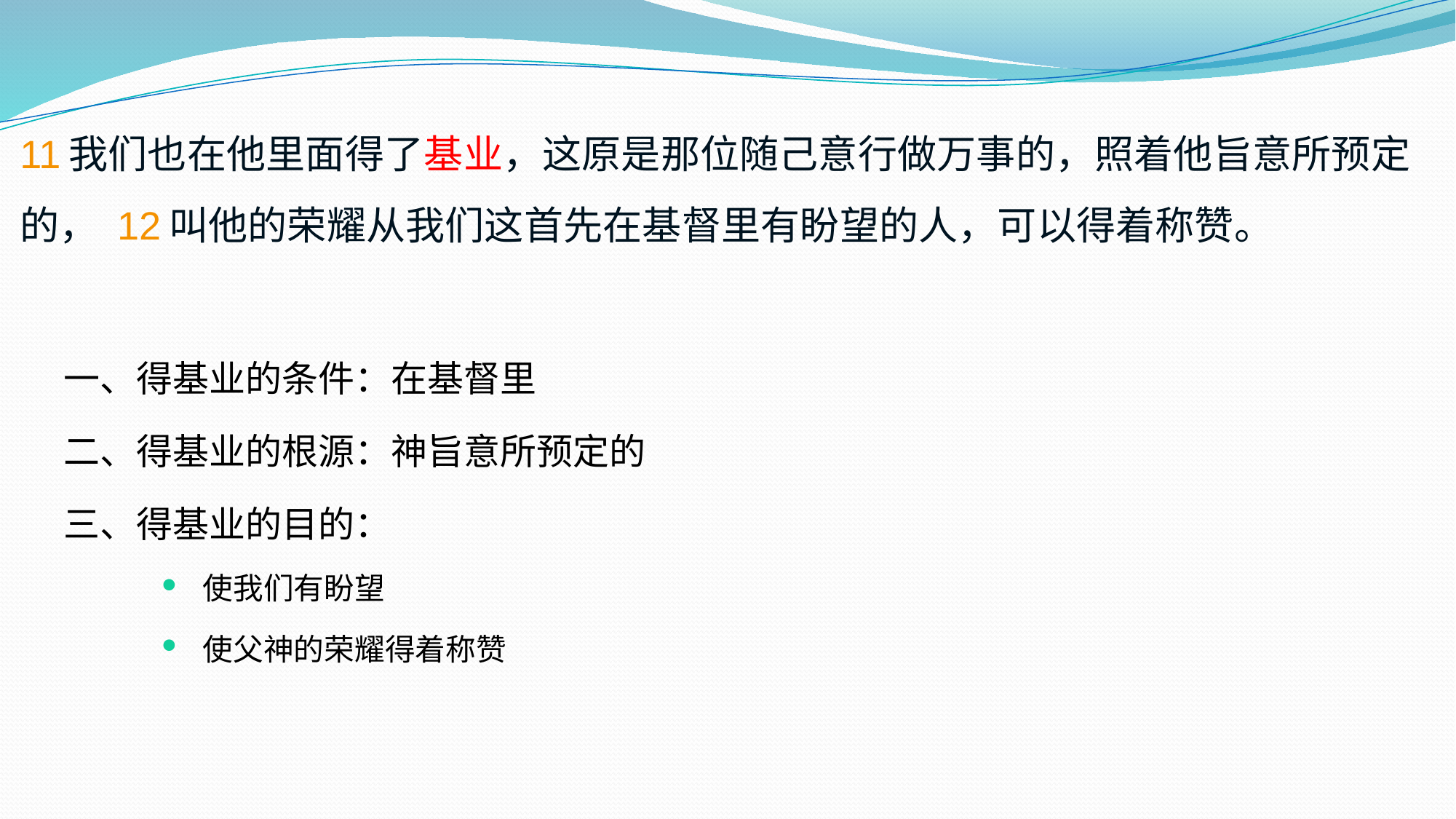

11 我们也在他里面得了基业，这原是那位随己意行做万事的，照着他旨意所预定的， 12 叫他的荣耀从我们这首先在基督里有盼望的人，可以得着称赞。

一、得基业的条件：在基督里
二、得基业的根源：神旨意所预定的
三、得基业的目的：
使我们有盼望
使父神的荣耀得着称赞